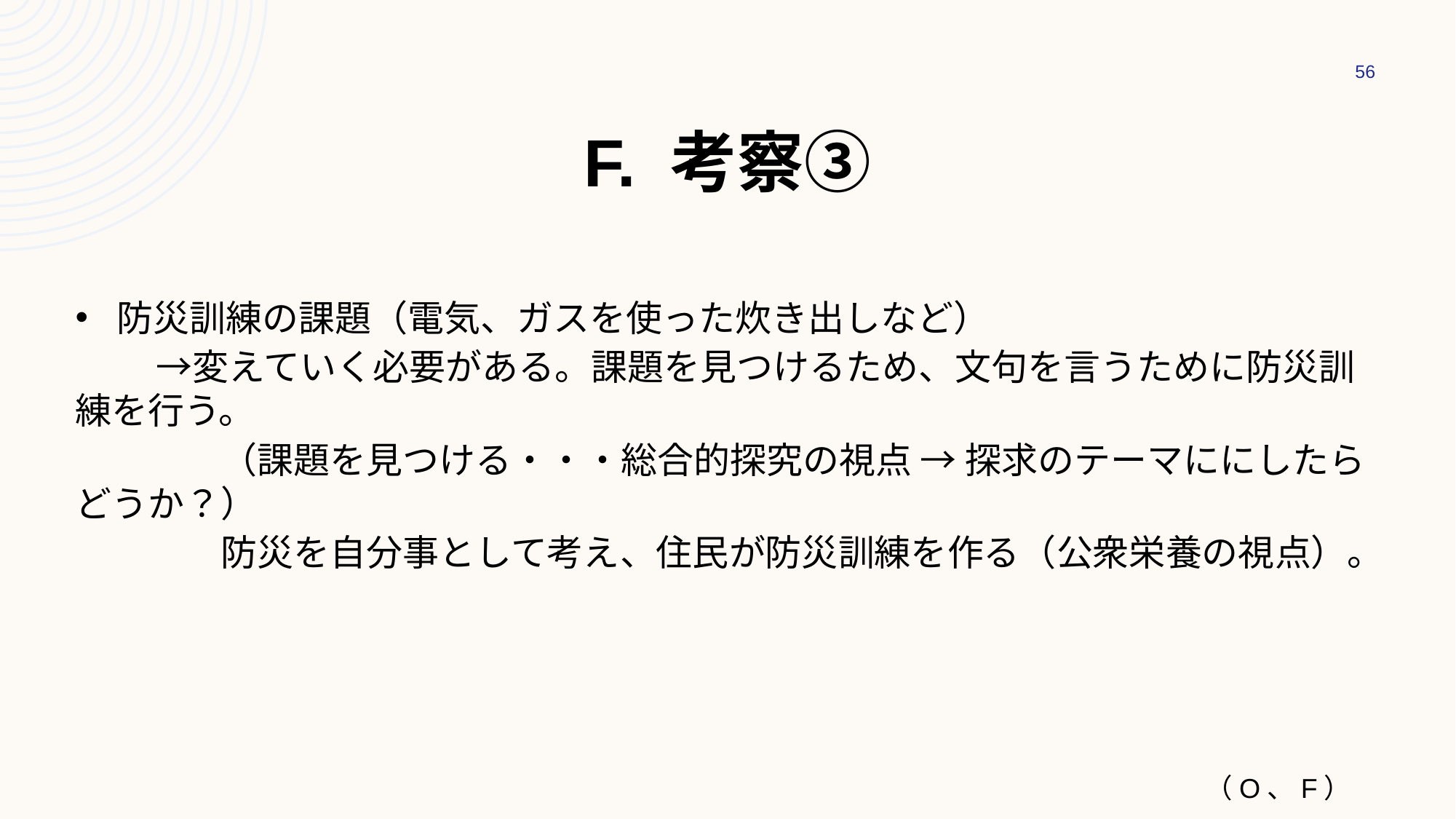

56
# f. 考察③

防災訓練の課題（電気、ガスを使った炊き出しなど）
　　 →変えていく必要がある。課題を見つけるため、文句を言うために防災訓練を行う。
　　　　（課題を見つける・・・総合的探究の視点 → 探求のテーマににしたらどうか？）
　　　　防災を自分事として考え、住民が防災訓練を作る（公衆栄養の視点）。

（O、F）